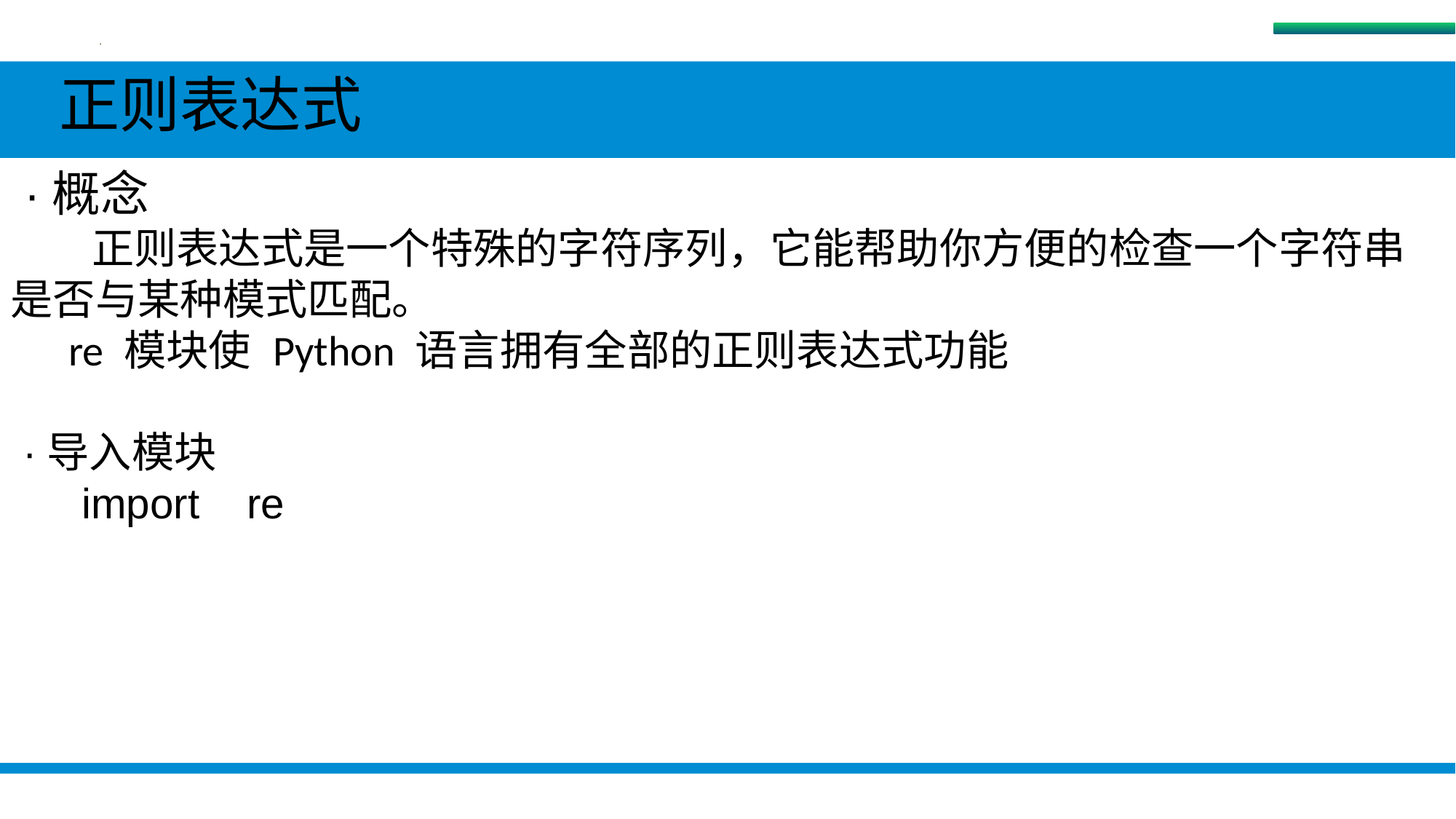

字符串

  正则表达式
 ·概念
      正则表达式是一个特殊的字符序列，它能帮助你方便的检查一个字符串是否与某种模式匹配。
      re 模块使 Python 语言拥有全部的正则表达式功能

 ·导入模块
      import    re
#